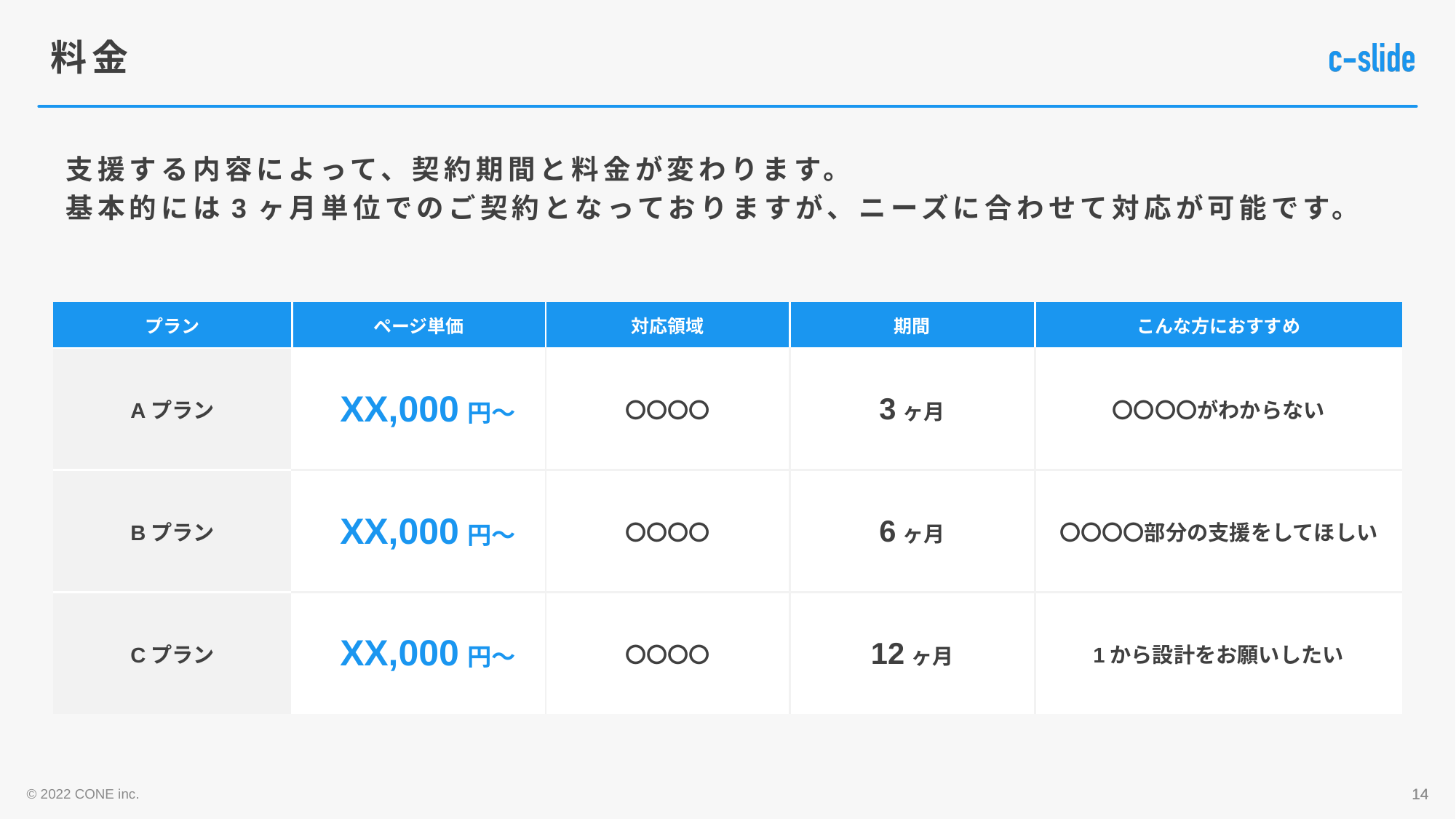

# 料金
支援する内容によって、契約期間と料金が変わります。
基本的には3ヶ月単位でのご契約となっておりますが、ニーズに合わせて対応が可能です。
| プラン | ページ単価 | 対応領域 | 期間 | こんな方におすすめ |
| --- | --- | --- | --- | --- |
| Aプラン | XX,000円〜 | 〇〇〇〇 | 3ヶ月 | 〇〇〇〇がわからない |
| Bプラン | XX,000円〜 | 〇〇〇〇 | 6ヶ月 | 〇〇〇〇部分の支援をしてほしい |
| Cプラン | XX,000円〜 | 〇〇〇〇 | 12ヶ月 | 1から設計をお願いしたい |
14
14
© 2022 CONE inc.